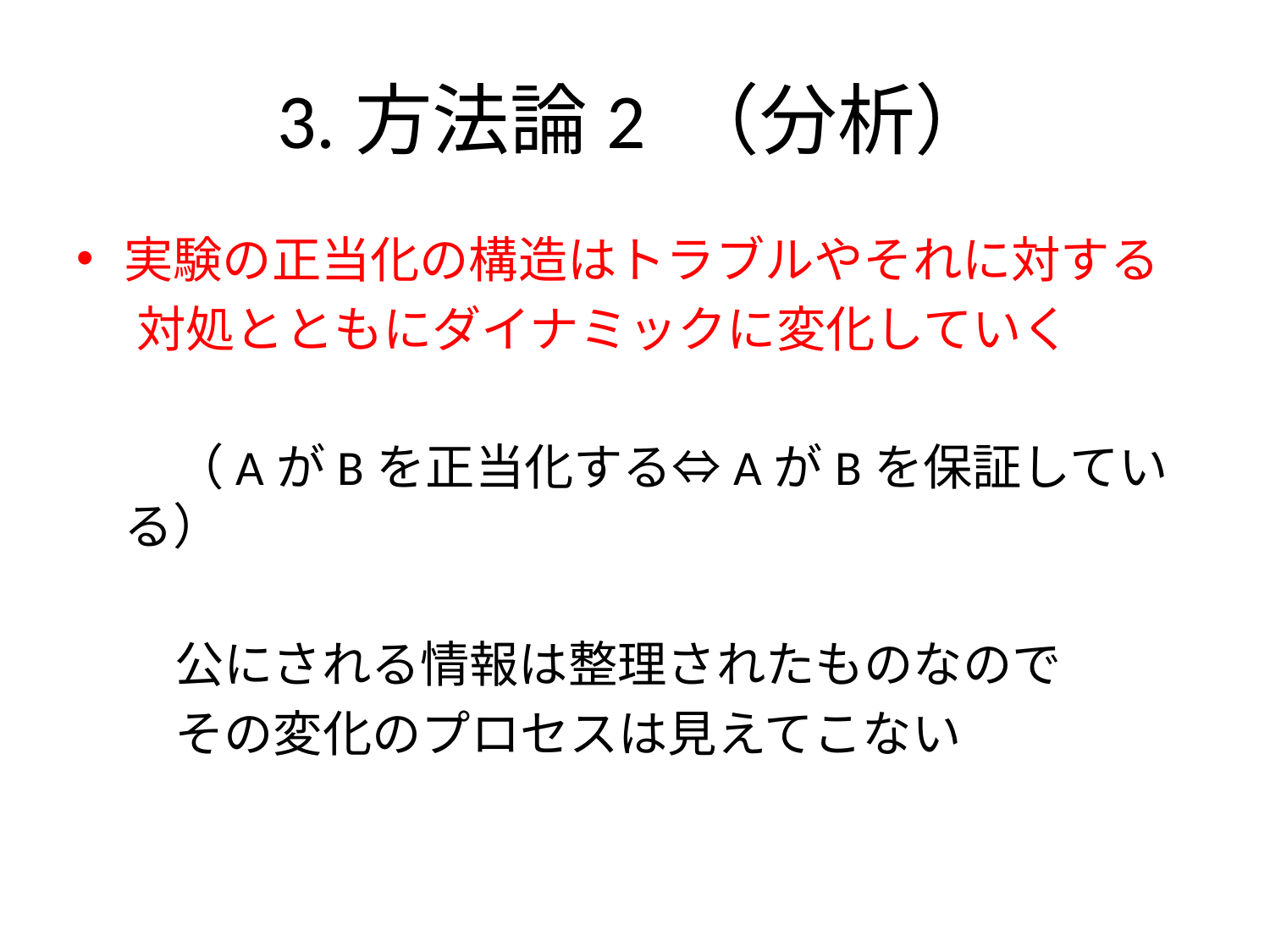

# 3.方法論2 （分析）
実験の正当化の構造はトラブルやそれに対する
　 対処とともにダイナミックに変化していく

　　（AがBを正当化する⇔AがBを保証している）

　　公にされる情報は整理されたものなので
　　その変化のプロセスは見えてこない